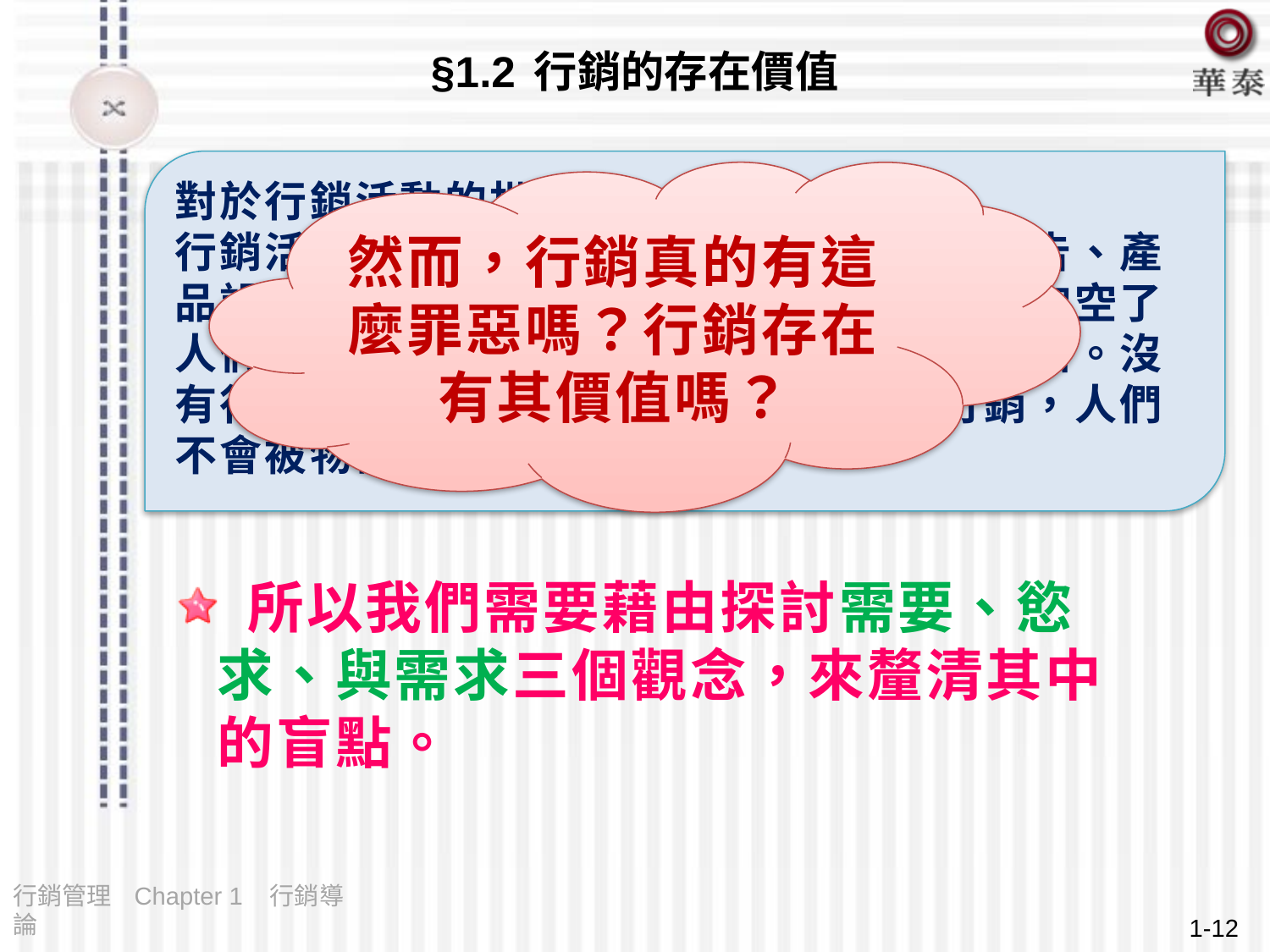

# §1.2 行銷的存在價值
對於行銷活動的批評：
行銷活動造成了物欲氾濫。行銷活動透過廣告、產品設計、巧妙的促銷活動挑起人們的欲望，掏空了人們的荷包，讓人們買了一大堆不需要的東西。沒有行銷，人們可以過清貧的生活。沒有行銷，人們不會被物欲所驅使。

然而，行銷真的有這麼罪惡嗎？行銷存在有其價值嗎？
 所以我們需要藉由探討需要、慾求、與需求三個觀念，來釐清其中的盲點。
行銷管理   Chapter 1   行銷導論
1-12